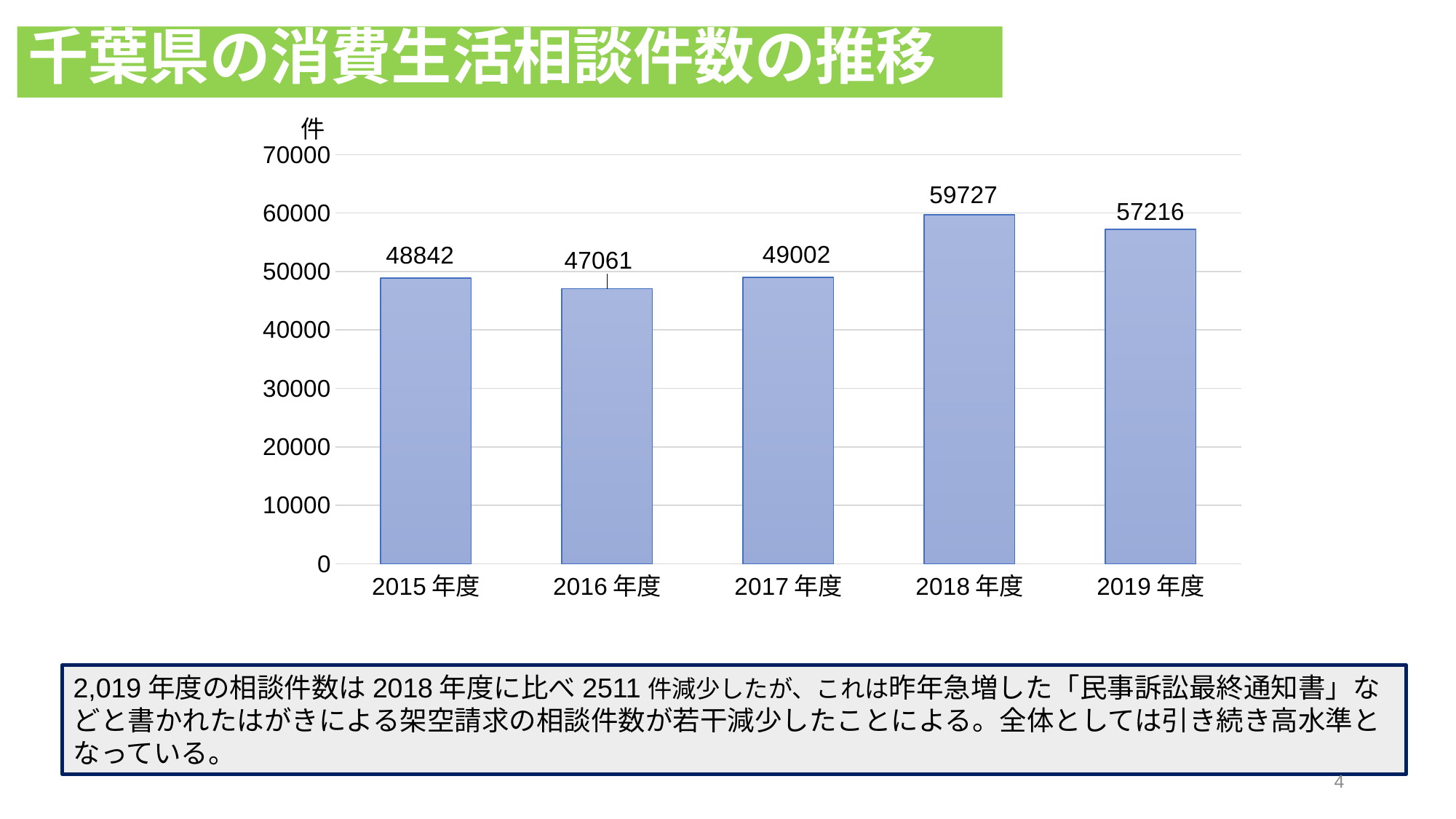

# 千葉県の消費生活相談件数の推移
件

### Chart

| Category |  |
|---|---|
| 2015年度 | 48842.0 |
| 2016年度 | 47061.0 |
| 2017年度 | 49002.0 |
| 2018年度 | 59727.0 |
| 2019年度 | 57216.0 |
2,019年度の相談件数は2018年度に比べ2511件減少したが、これは昨年急増した「民事訴訟最終通知書」などと書かれたはがきによる架空請求の相談件数が若干減少したことによる。全体としては引き続き高水準となっている。
4